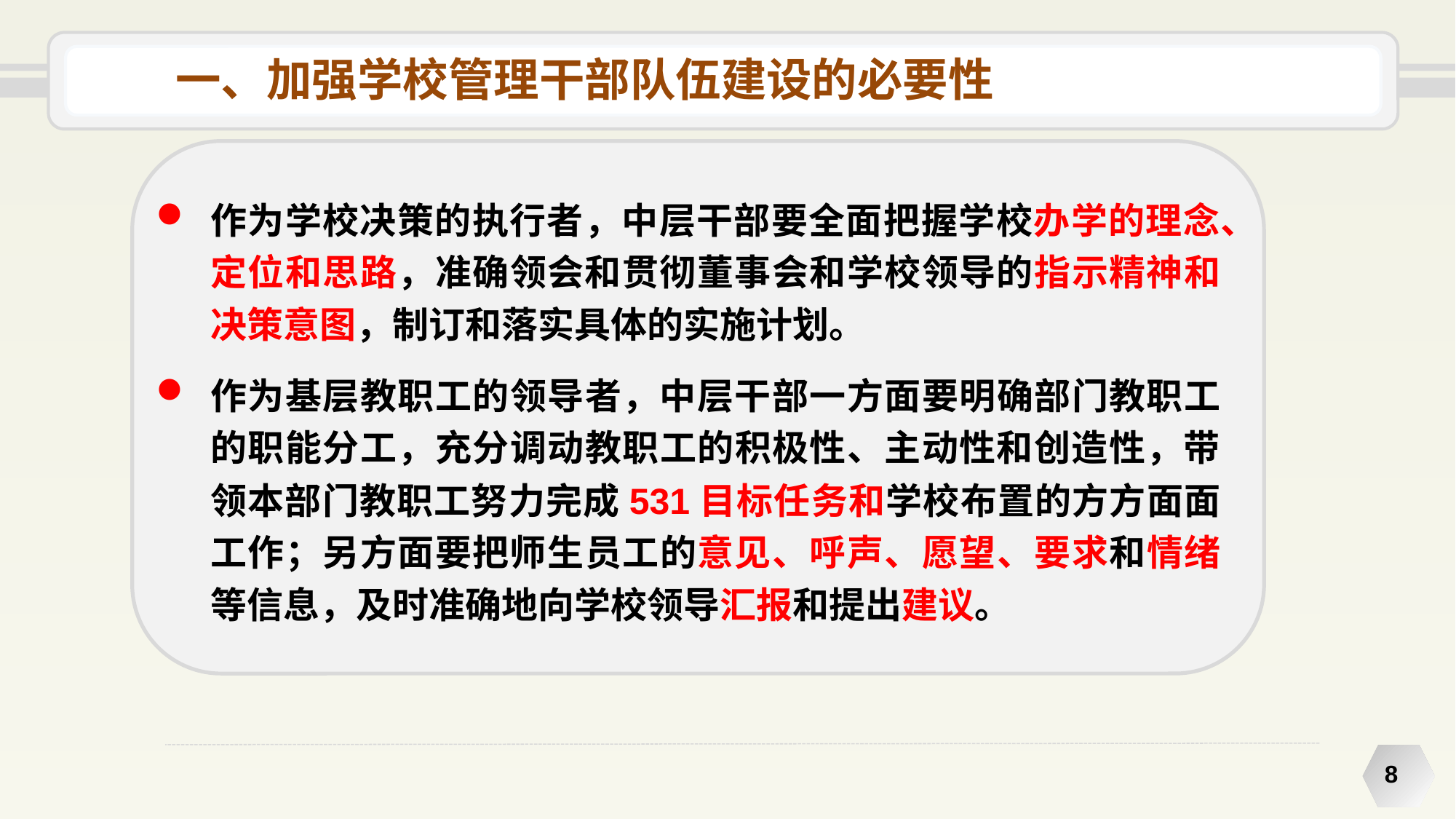

一、加强学校管理干部队伍建设的必要性

作为学校决策的执行者，中层干部要全面把握学校办学的理念、定位和思路，准确领会和贯彻董事会和学校领导的指示精神和决策意图，制订和落实具体的实施计划。
作为基层教职工的领导者，中层干部一方面要明确部门教职工的职能分工，充分调动教职工的积极性、主动性和创造性，带领本部门教职工努力完成531目标任务和学校布置的方方面面工作；另方面要把师生员工的意见、呼声、愿望、要求和情绪等信息，及时准确地向学校领导汇报和提出建议。